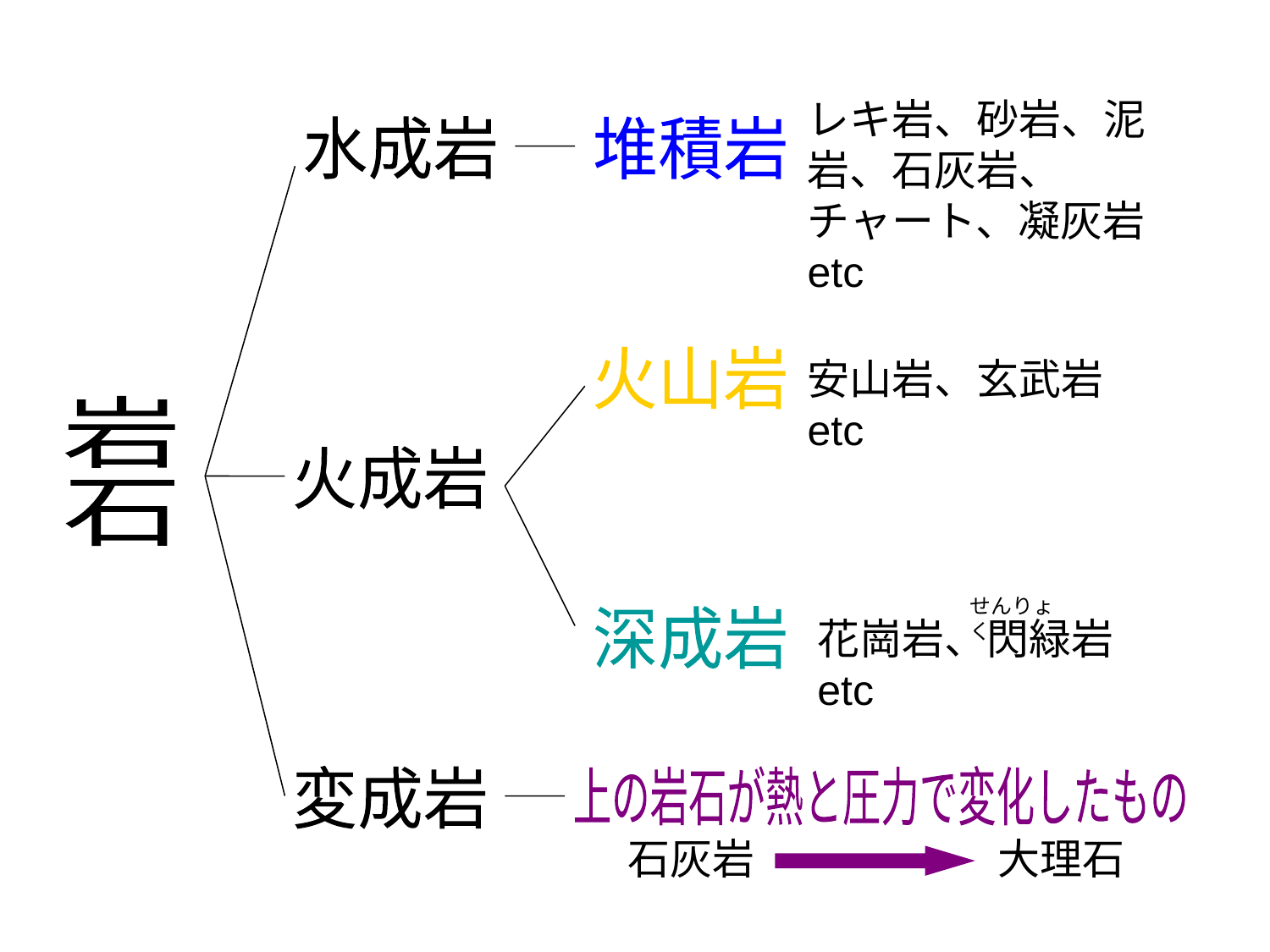

レキ岩、砂岩、泥岩、石灰岩、チャート、凝灰岩etc
水成岩
堆積岩

火山岩
安山岩、玄武岩etc

岩
石
火成岩

せんりょく
深成岩
花崗岩、閃緑岩etc
変成岩
上の岩石が熱と圧力で変化したもの

石灰岩
大理石